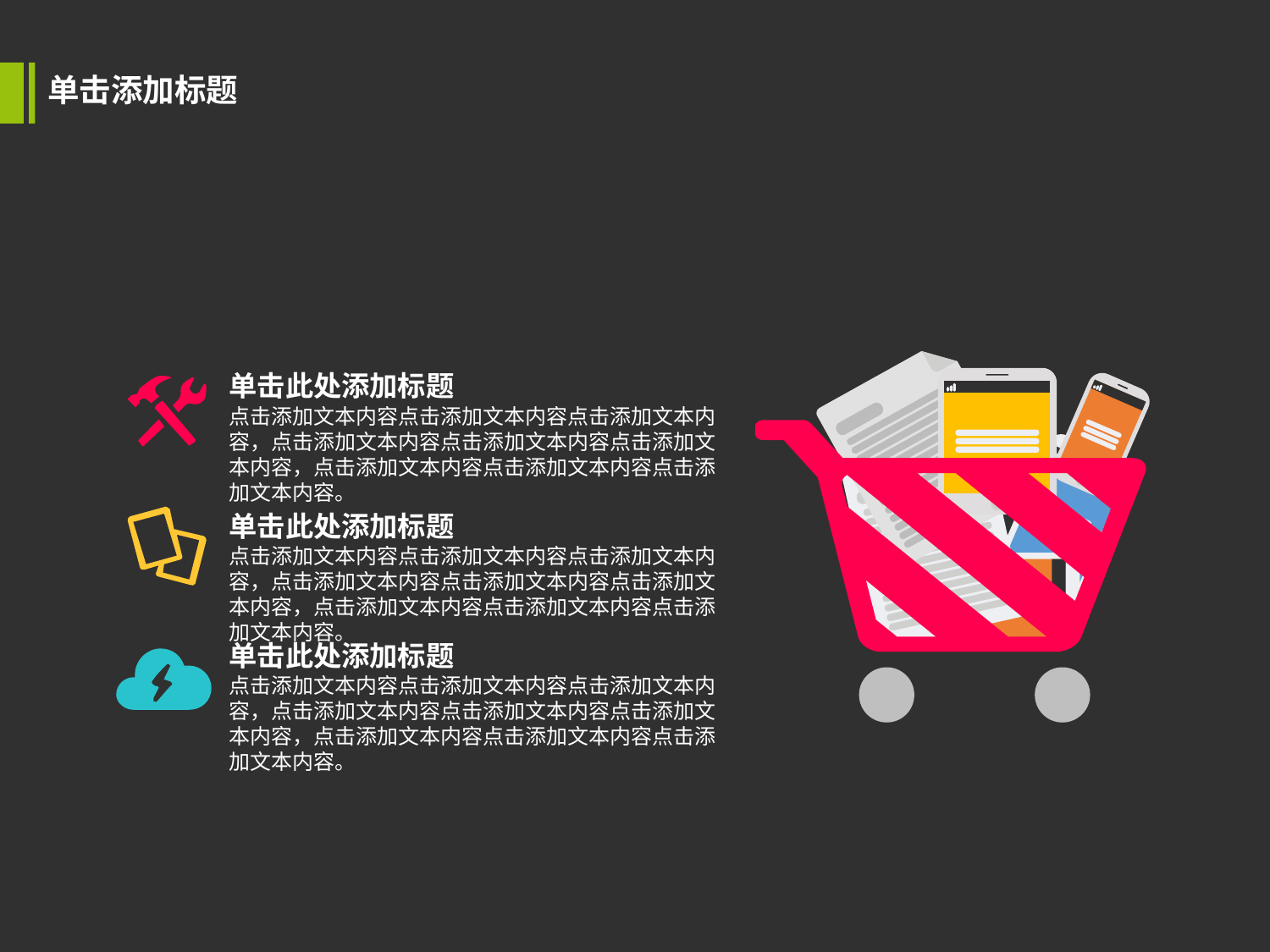

单击添加标题

单击此处添加标题

点击添加文本内容点击添加文本内容点击添加文本内容，点击添加文本内容点击添加文本内容点击添加文本内容，点击添加文本内容点击添加文本内容点击添加文本内容。
单击此处添加标题

点击添加文本内容点击添加文本内容点击添加文本内容，点击添加文本内容点击添加文本内容点击添加文本内容，点击添加文本内容点击添加文本内容点击添加文本内容。
单击此处添加标题

点击添加文本内容点击添加文本内容点击添加文本内容，点击添加文本内容点击添加文本内容点击添加文本内容，点击添加文本内容点击添加文本内容点击添加文本内容。